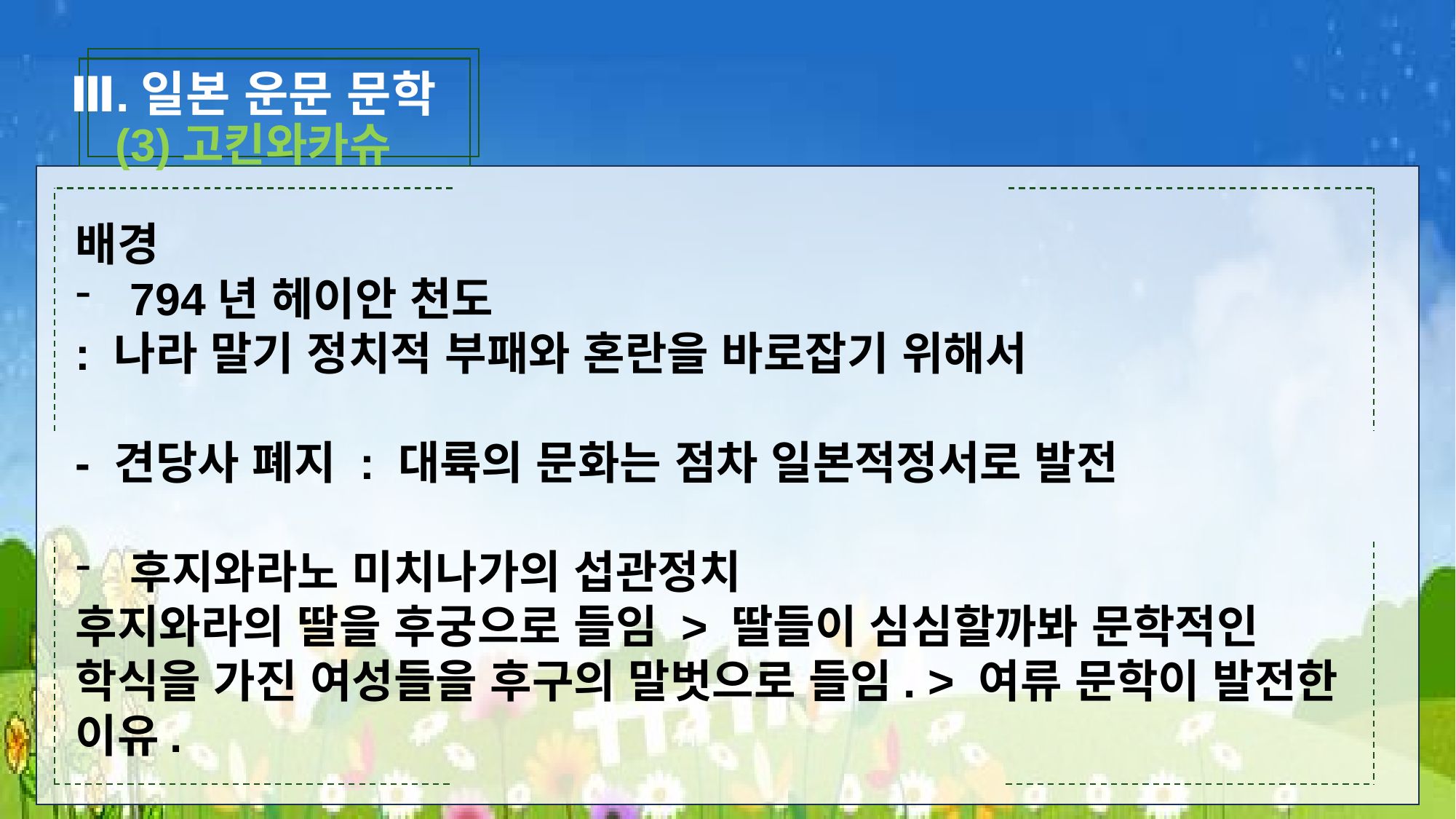

Ⅲ.일본 운문 문학
(3)고킨와카슈

배경
794년 헤이안 천도
: 나라 말기 정치적 부패와 혼란을 바로잡기 위해서

- 견당사 폐지 : 대륙의 문화는 점차 일본적정서로 발전

후지와라노 미치나가의 섭관정치
후지와라의 딸을 후궁으로 들임 > 딸들이 심심할까봐 문학적인 학식을 가진 여성들을 후구의 말벗으로 들임. > 여류 문학이 발전한 이유.